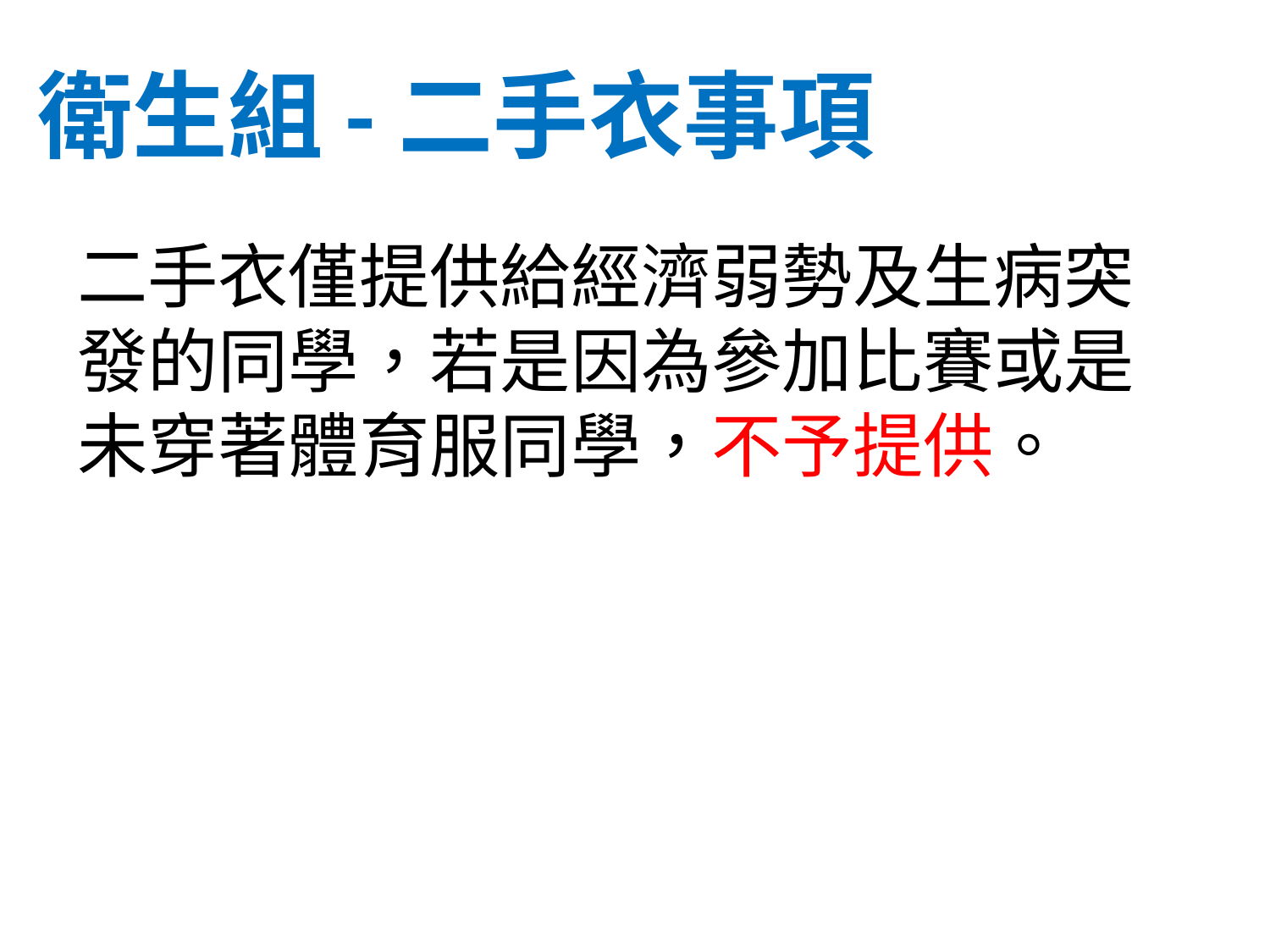

# 衛生組-二手衣事項

二手衣僅提供給經濟弱勢及生病突發的同學，若是因為參加比賽或是未穿著體育服同學，不予提供。